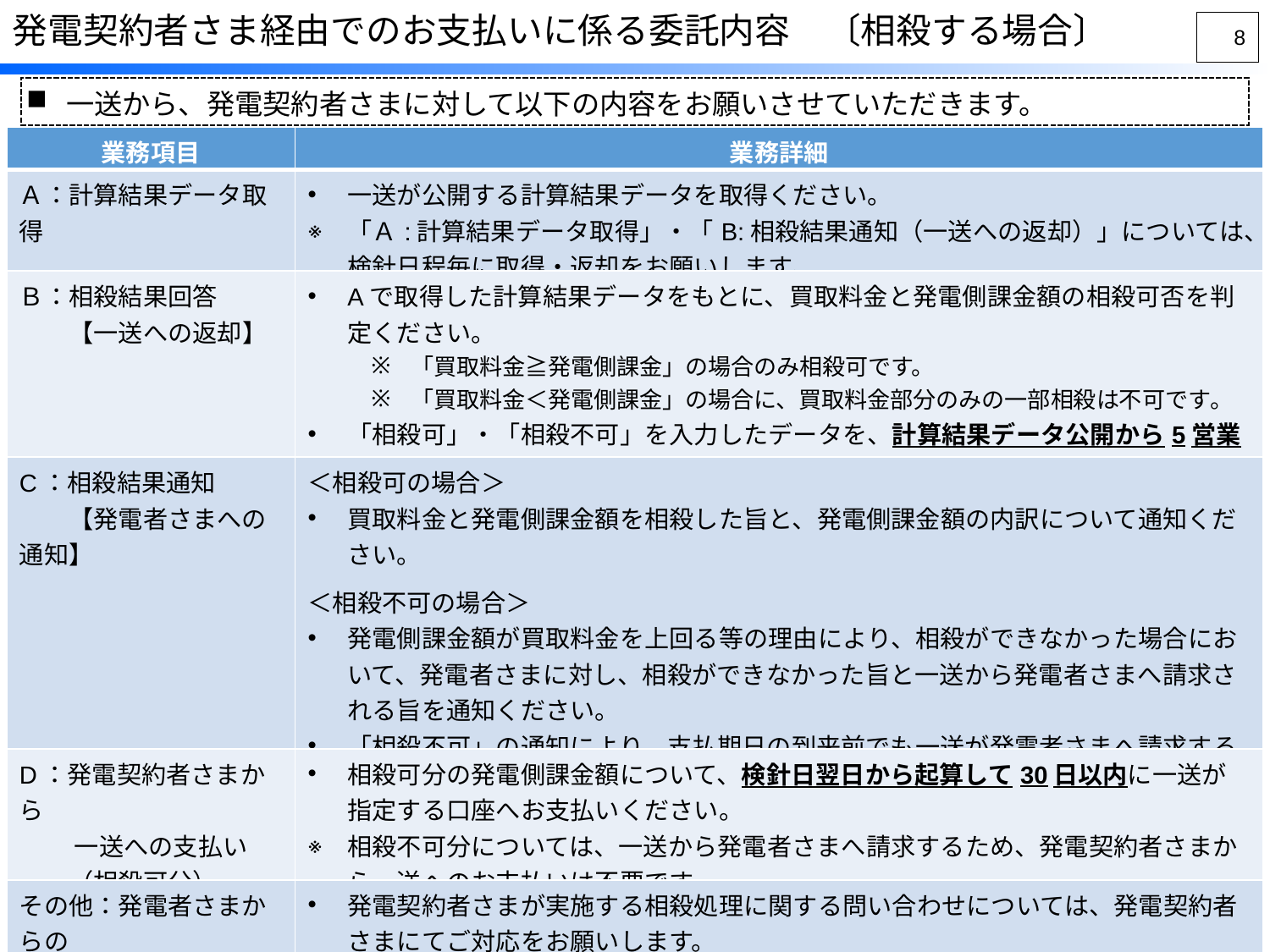

発電契約者さま経由でのお支払いに係る委託内容　〔相殺する場合〕
8

一送から、発電契約者さまに対して以下の内容をお願いさせていただきます。
| 業務項目 | 業務詳細 |
| --- | --- |
| Ａ：計算結果データ取得 | 一送が公開する計算結果データを取得ください。 「Ａ:計算結果データ取得」・「B:相殺結果通知（一送への返却）」については、検針日程毎に取得・返却をお願いします。 |
| Ｂ：相殺結果回答 　　【一送への返却】 | Aで取得した計算結果データをもとに、買取料金と発電側課金額の相殺可否を判定ください。 「買取料金≧発電側課金」の場合のみ相殺可です。 「買取料金＜発電側課金」の場合に、買取料金部分のみの一部相殺は不可です。 「相殺可」・「相殺不可」を入力したデータを、計算結果データ公開から5営業日以内に一送へご返却ください。 |
| C：相殺結果通知 　　【発電者さまへの通知】 | ＜相殺可の場合＞ 買取料金と発電側課金額を相殺した旨と、発電側課金額の内訳について通知ください。 ＜相殺不可の場合＞ 発電側課金額が買取料金を上回る等の理由により、相殺ができなかった場合において、発電者さまに対し、相殺ができなかった旨と一送から発電者さまへ請求される旨を通知ください。 「相殺不可」の通知により、支払期日の到来前でも一送が発電者さまへ請求することが可能となるため、速やかな通知をお願いします。 |
| D：発電契約者さまから　 　　 一送への支払い 　　（相殺可分） | 相殺可分の発電側課金額について、検針日翌日から起算して30日以内に一送が指定する口座へお支払いください。 相殺不可分については、一送から発電者さまへ請求するため、発電契約者さまから一送へのお支払いは不要です。 |
| その他：発電者さまからの 　 問い合わせ対応 | 発電契約者さまが実施する相殺処理に関する問い合わせについては、発電契約者さまにてご対応をお願いします。 発電側課金額の内訳に関する問い合わせは一送にて対応します。 |